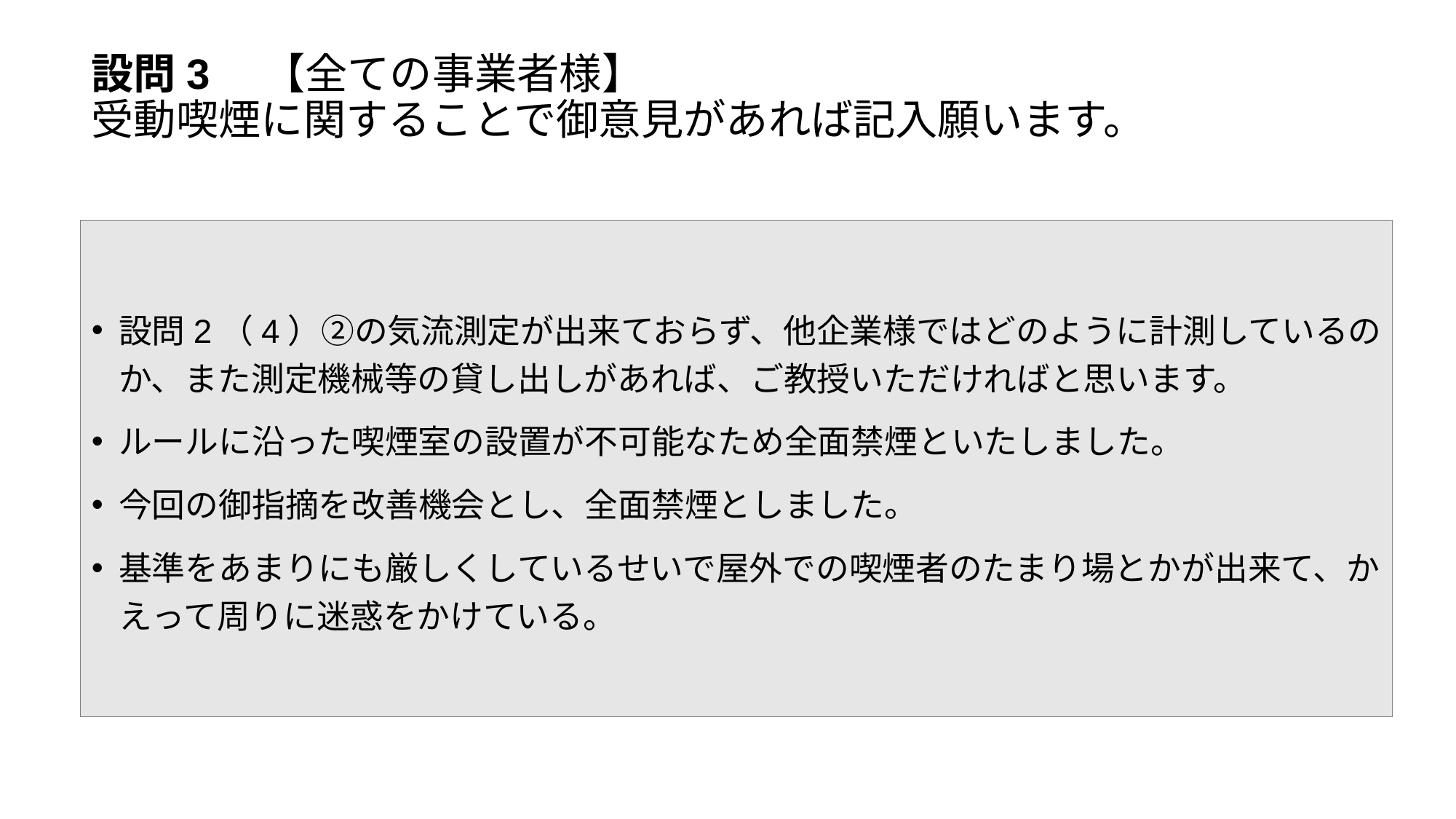

# 設問3　【全ての事業者様】 受動喫煙に関することで御意見があれば記入願います。
設問2（4）②の気流測定が出来ておらず、他企業様ではどのように計測しているのか、また測定機械等の貸し出しがあれば、ご教授いただければと思います。
ルールに沿った喫煙室の設置が不可能なため全面禁煙といたしました。
今回の御指摘を改善機会とし、全面禁煙としました。
基準をあまりにも厳しくしているせいで屋外での喫煙者のたまり場とかが出来て、かえって周りに迷惑をかけている。